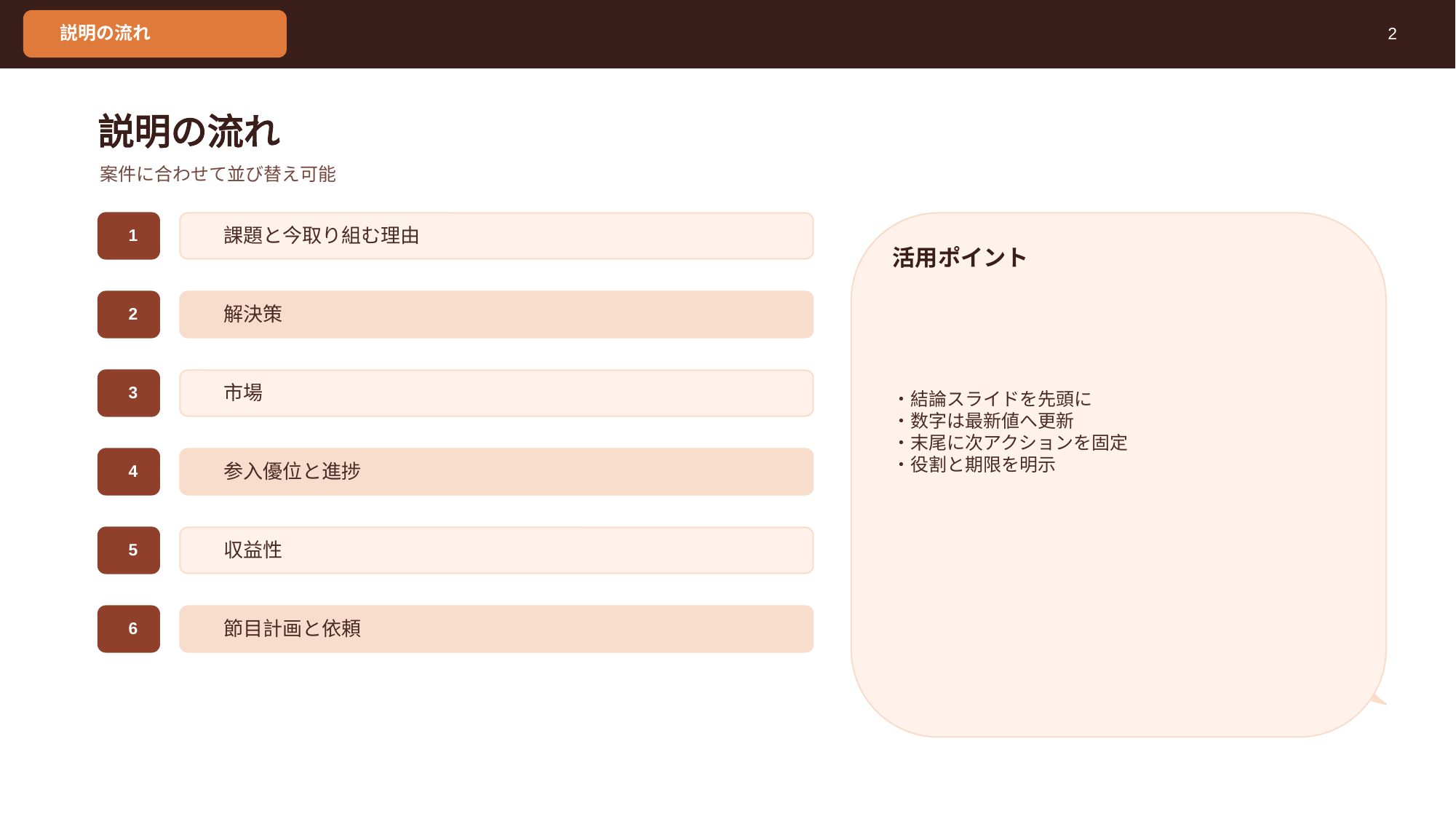

説明の流れ
2
説明の流れ
案件に合わせて並び替え可能

1
課題と今取り組む理由
活用ポイント

・結論スライドを先頭に
・数字は最新値へ更新
・末尾に次アクションを固定
・役割と期限を明示
2
解決策

3
市場

4
参入優位と進捗

5
収益性

6
節目計画と依頼